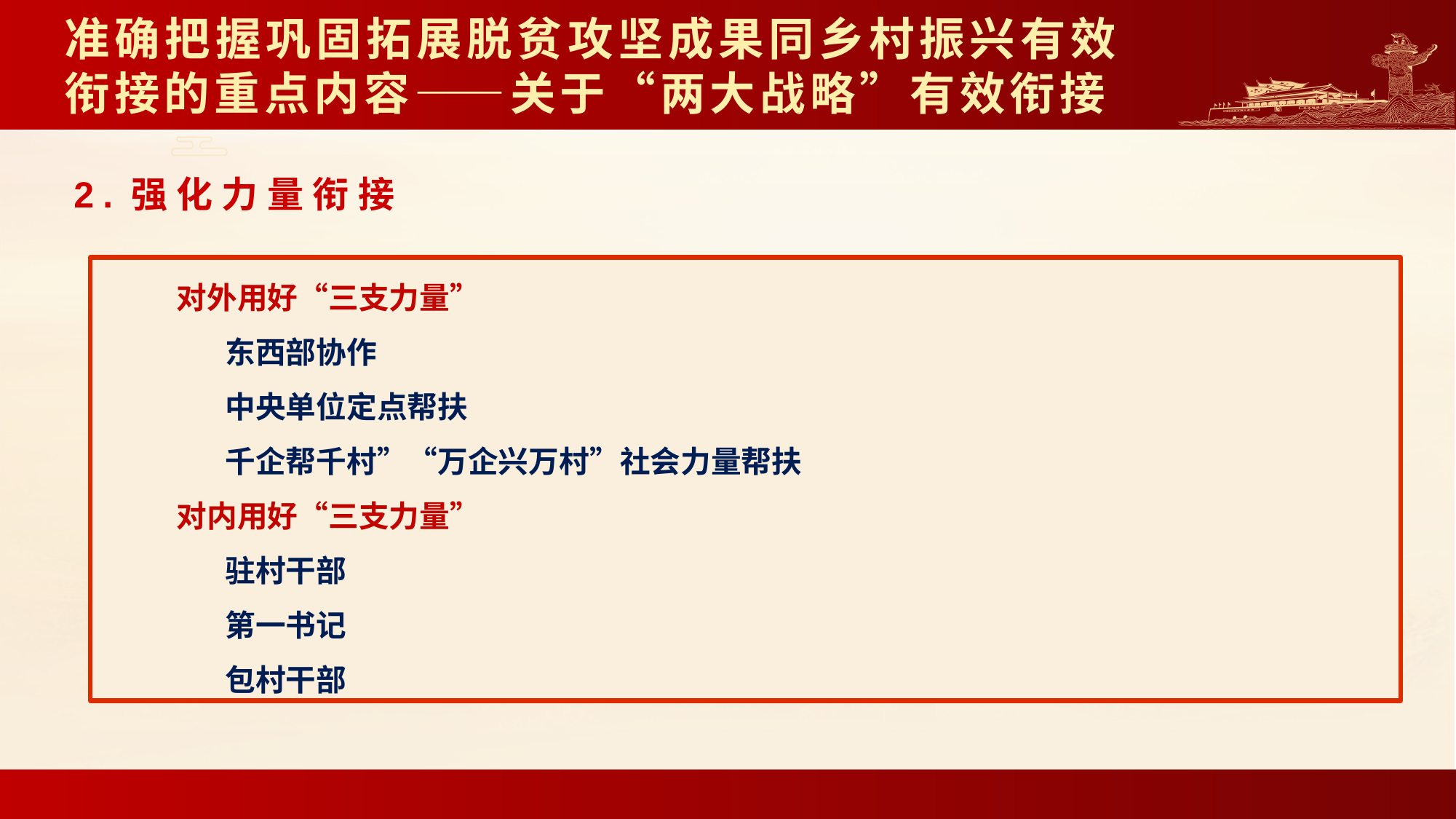

# 准确把握巩固拓展脱贫攻坚成果同乡村振兴有效衔接的重点内容——关于“两大战略”有效衔接
2.强化力量衔接
对外用好“三支力量”
	东西部协作
	中央单位定点帮扶
	千企帮千村”“万企兴万村”社会力量帮扶
对内用好“三支力量”
	驻村干部
	第一书记
	包村干部